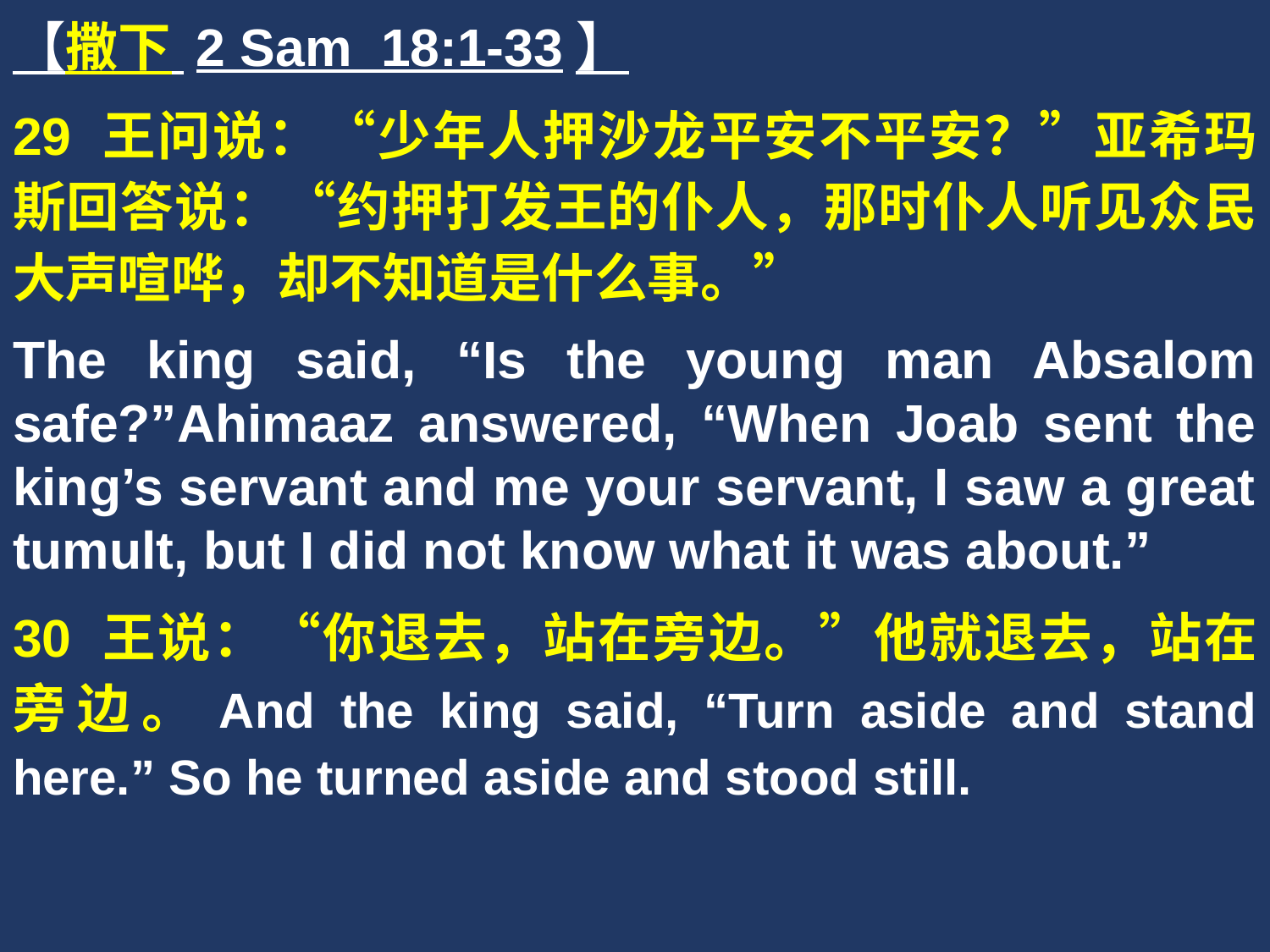

【撒下 2 Sam  18:1-33】
29 王问说：“少年人押沙龙平安不平安？”亚希玛斯回答说：“约押打发王的仆人，那时仆人听见众民大声喧哗，却不知道是什么事。”
The king said, “Is the young man Absalom safe?”Ahimaaz answered, “When Joab sent the king’s servant and me your servant, I saw a great tumult, but I did not know what it was about.”
30 王说：“你退去，站在旁边。”他就退去，站在旁边。And the king said, “Turn aside and stand here.” So he turned aside and stood still.